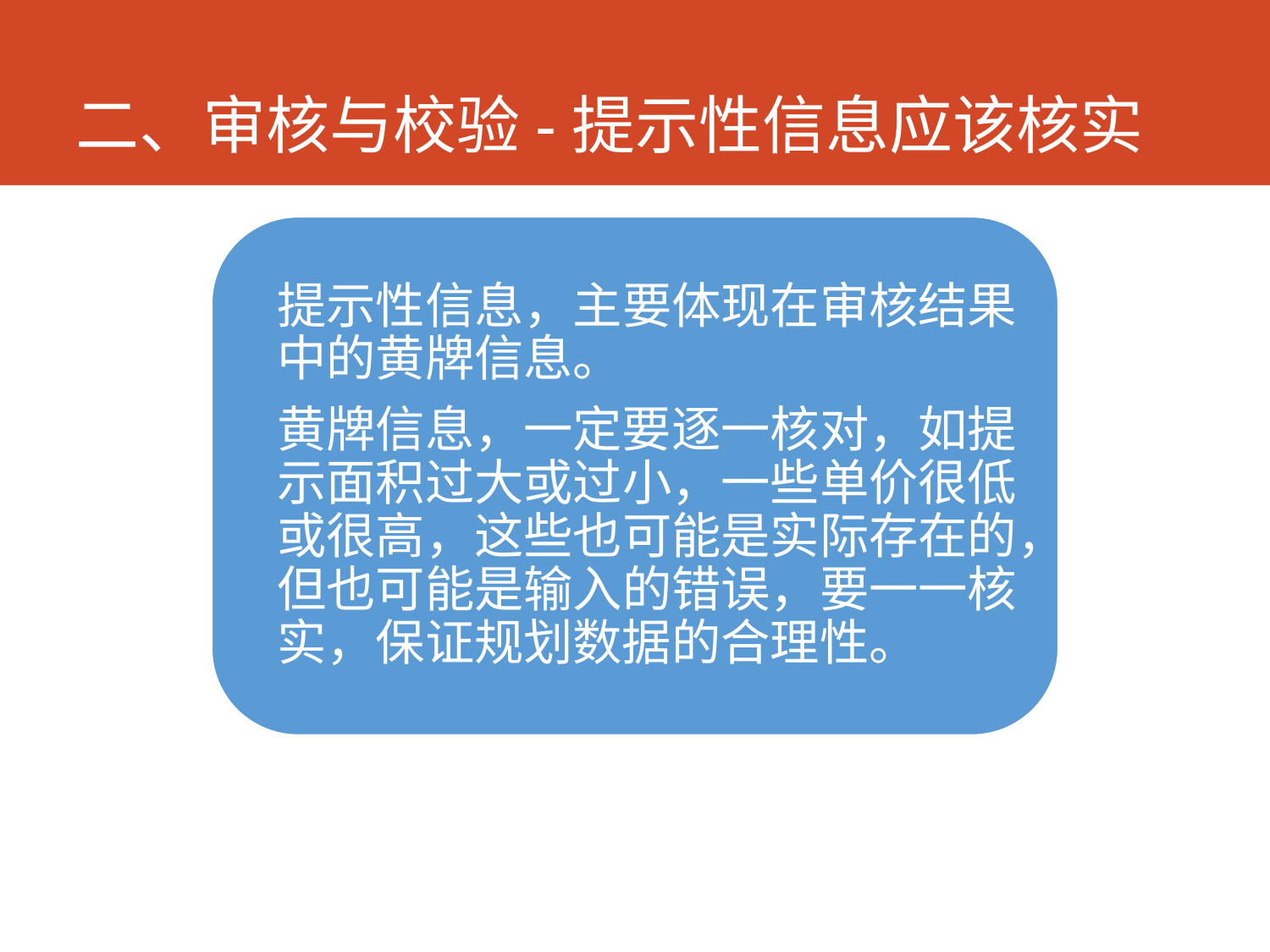

# 二、审核与校验-提示性信息应该核实
提示性信息，主要体现在审核结果中的黄牌信息。
黄牌信息，一定要逐一核对，如提示面积过大或过小，一些单价很低或很高，这些也可能是实际存在的，但也可能是输入的错误，要一一核实，保证规划数据的合理性。